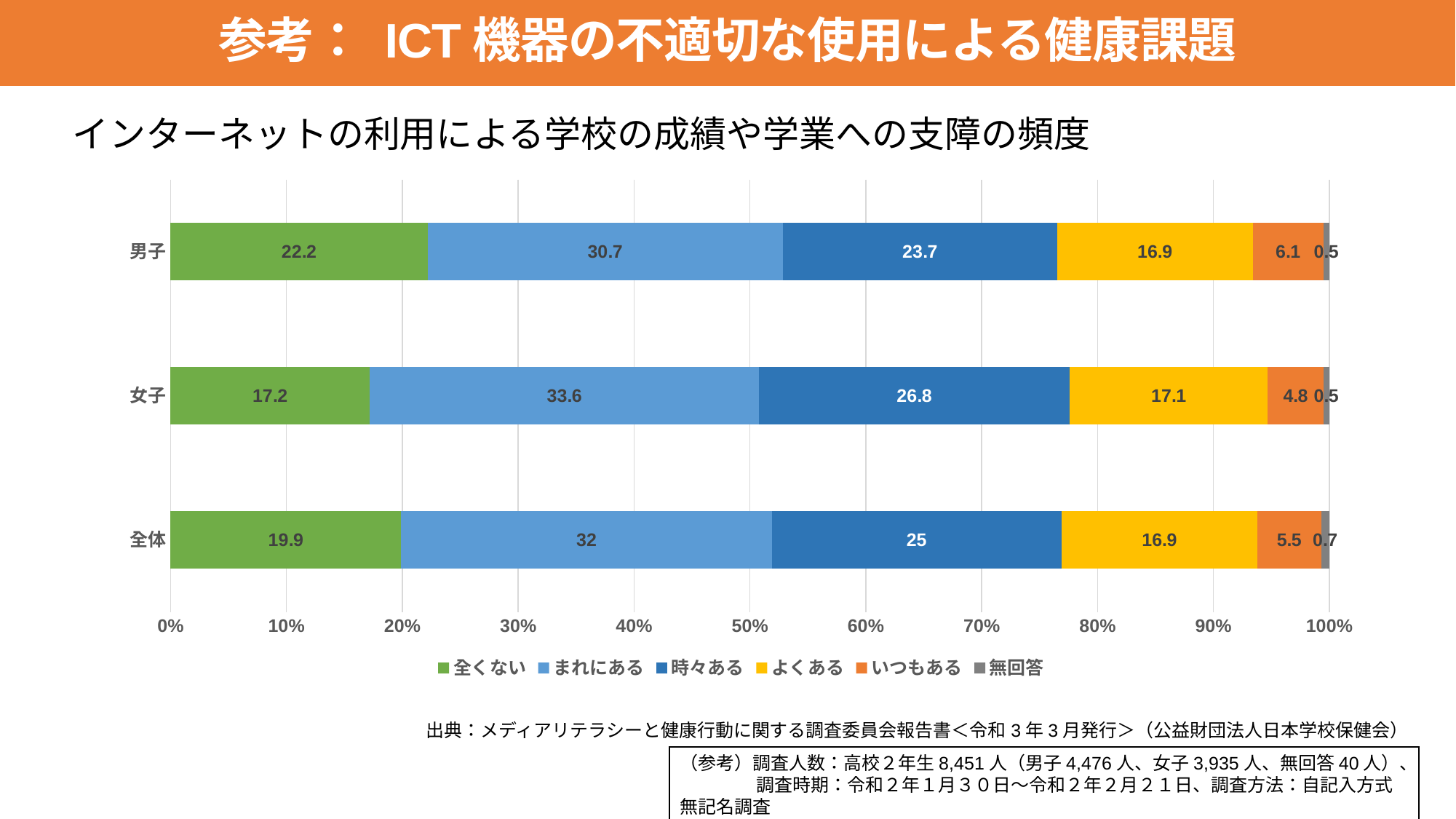

参考： ICT機器の不適切な使用による健康課題
インターネットの利用による学校の成績や学業への支障の頻度

### Chart

| Category | 全くない | まれにある | 時々ある | よくある | いつもある | 無回答 |
|---|---|---|---|---|---|---|
| 全体 | 19.9 | 32.0 | 25.0 | 16.9 | 5.5 | 0.7 |
| 女子 | 17.2 | 33.6 | 26.8 | 17.1 | 4.8 | 0.5 |
| 男子 | 22.2 | 30.7 | 23.7 | 16.9 | 6.1 | 0.5 |
出典：メディアリテラシーと健康行動に関する調査委員会報告書＜令和3年3月発行＞（公益財団法人日本学校保健会）
（参考）調査人数：高校２年生8,451人（男子4,476人、女子3,935人、無回答40人）、
　　　　 調査時期：令和２年１月３０日～令和２年２月２１日、調査方法：自記入方式無記名調査